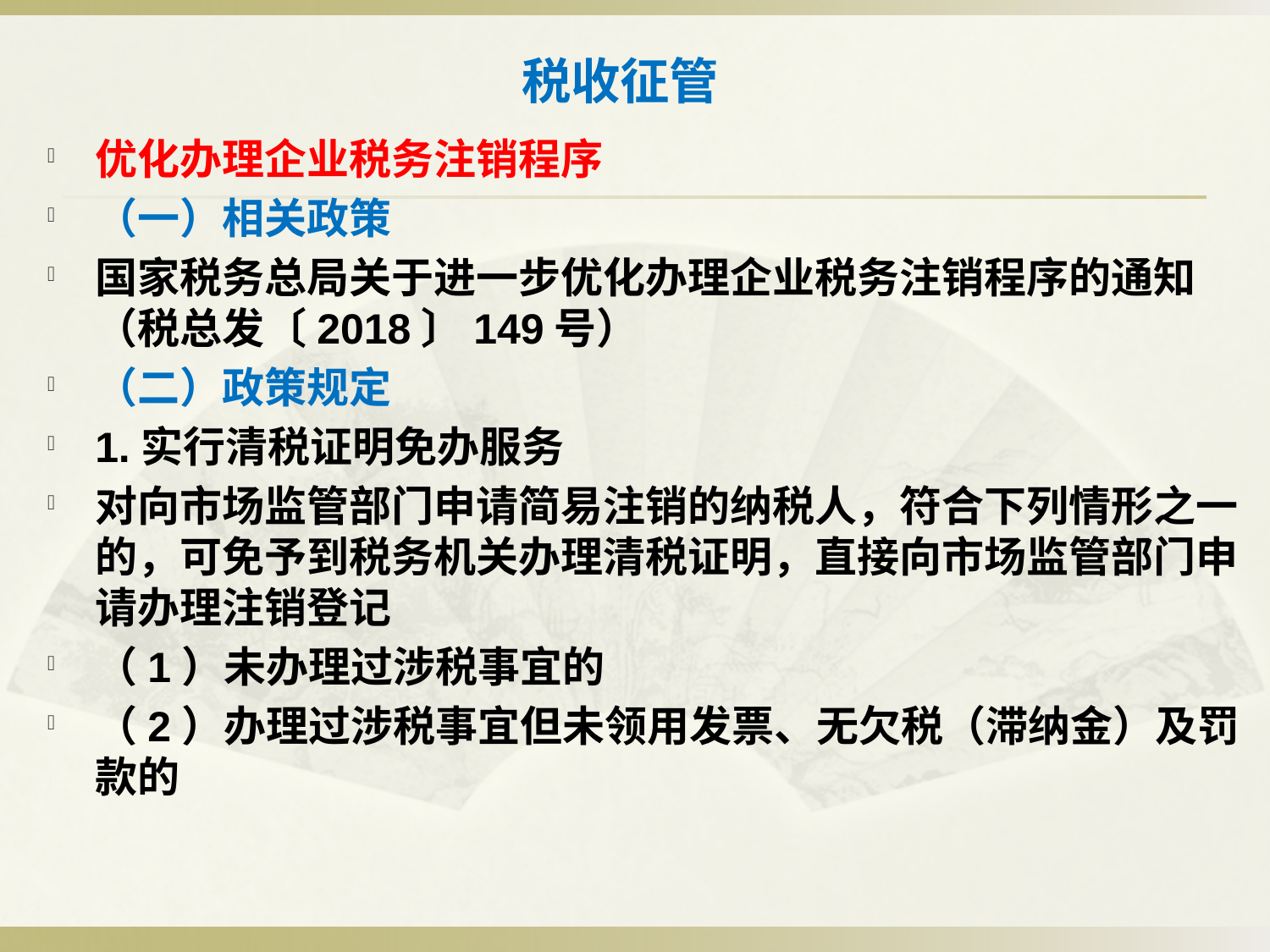

# 税收征管
优化办理企业税务注销程序
（一）相关政策
国家税务总局关于进一步优化办理企业税务注销程序的通知（税总发〔2018〕149号）
（二）政策规定
1.实行清税证明免办服务
对向市场监管部门申请简易注销的纳税人，符合下列情形之一的，可免予到税务机关办理清税证明，直接向市场监管部门申请办理注销登记
（1）未办理过涉税事宜的
（2）办理过涉税事宜但未领用发票、无欠税（滞纳金）及罚款的